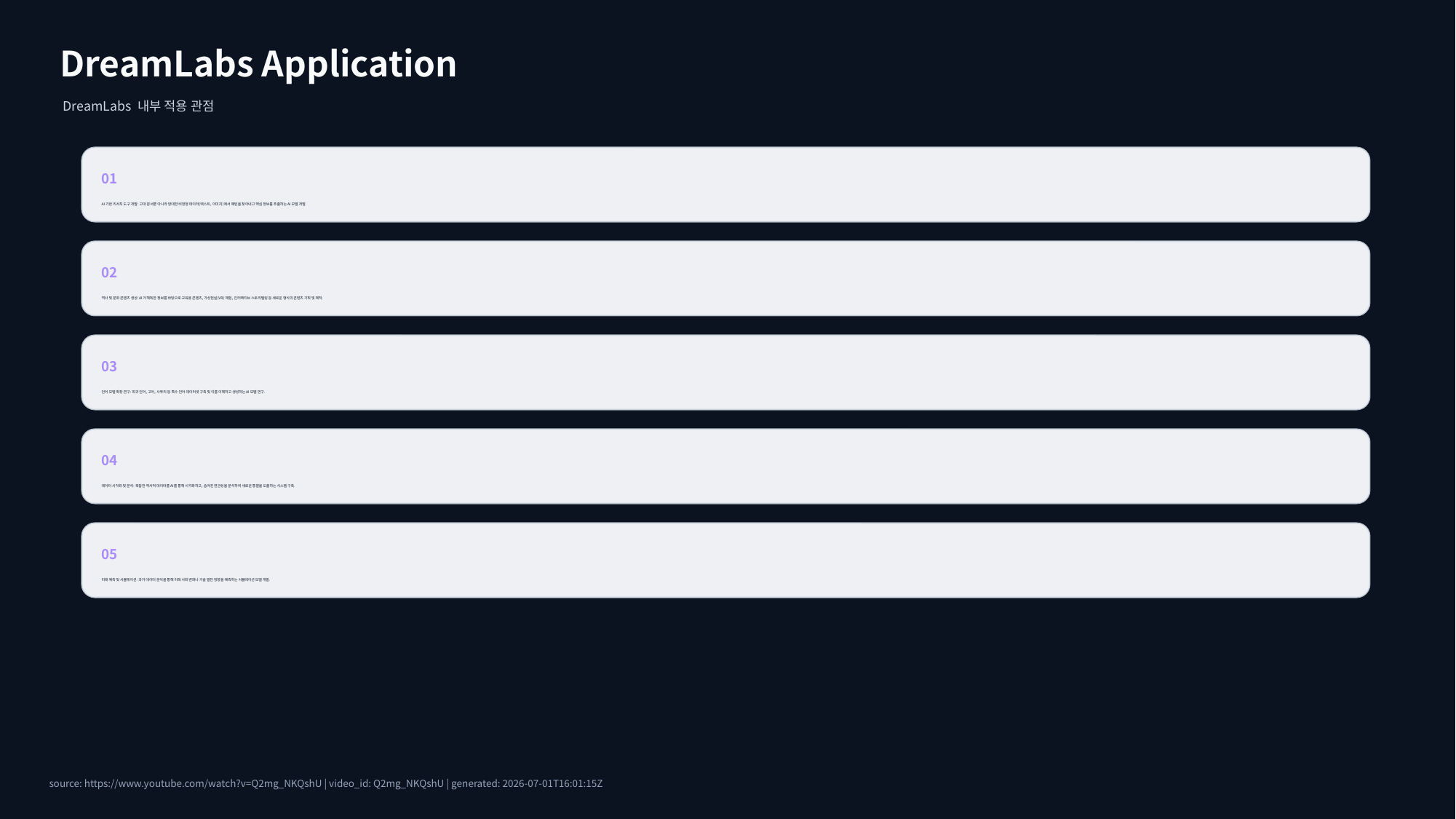

DreamLabs Application
DreamLabs 내부 적용 관점

01
AI 기반 리서치 도구 개발: 고대 문서뿐 아니라 방대한 비정형 데이터(텍스트, 이미지)에서 패턴을 찾아내고 핵심 정보를 추출하는 AI 모델 개발.

02
역사 및 문화 콘텐츠 생성: AI가 해독한 정보를 바탕으로 교육용 콘텐츠, 가상현실(VR) 체험, 인터랙티브 스토리텔링 등 새로운 형식의 콘텐츠 기획 및 제작.

03
언어 모델 확장 연구: 희귀 언어, 고어, 사투리 등 특수 언어 데이터셋 구축 및 이를 이해하고 생성하는 AI 모델 연구.

04
데이터 시각화 및 분석: 복잡한 역사적 데이터를 AI를 통해 시각화하고, 숨겨진 연관성을 분석하여 새로운 통찰을 도출하는 시스템 구축.

05
미래 예측 및 시뮬레이션: 과거 데이터 분석을 통해 미래 사회 변화나 기술 발전 방향을 예측하는 시뮬레이션 모델 개발.
source: https://www.youtube.com/watch?v=Q2mg_NKQshU | video_id: Q2mg_NKQshU | generated: 2026-07-01T16:01:15Z